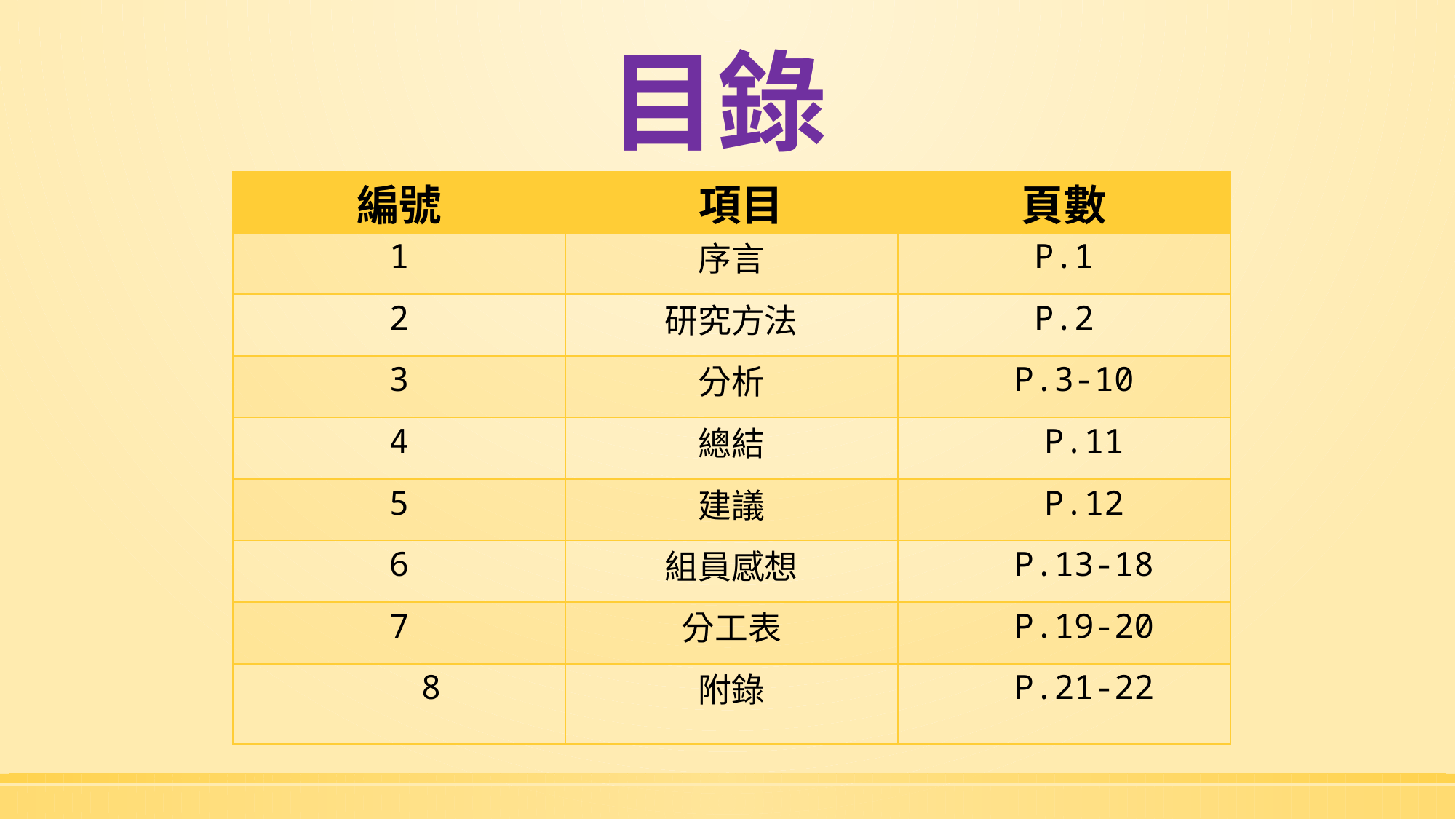

目錄
| 編號 | 項目 | 頁數 |
| --- | --- | --- |
| 1 | 序言 | P.1 |
| 2 | 研究方法 | P.2 |
| 3 | 分析 | P.3-10 |
| 4 | 總結 | P.11 |
| 5 | 建議 | P.12 |
| 6 | 組員感想 | P.13-18 |
| 7 | 分工表 | P.19-20 |
| 8 | 附錄 | P.21-22 |